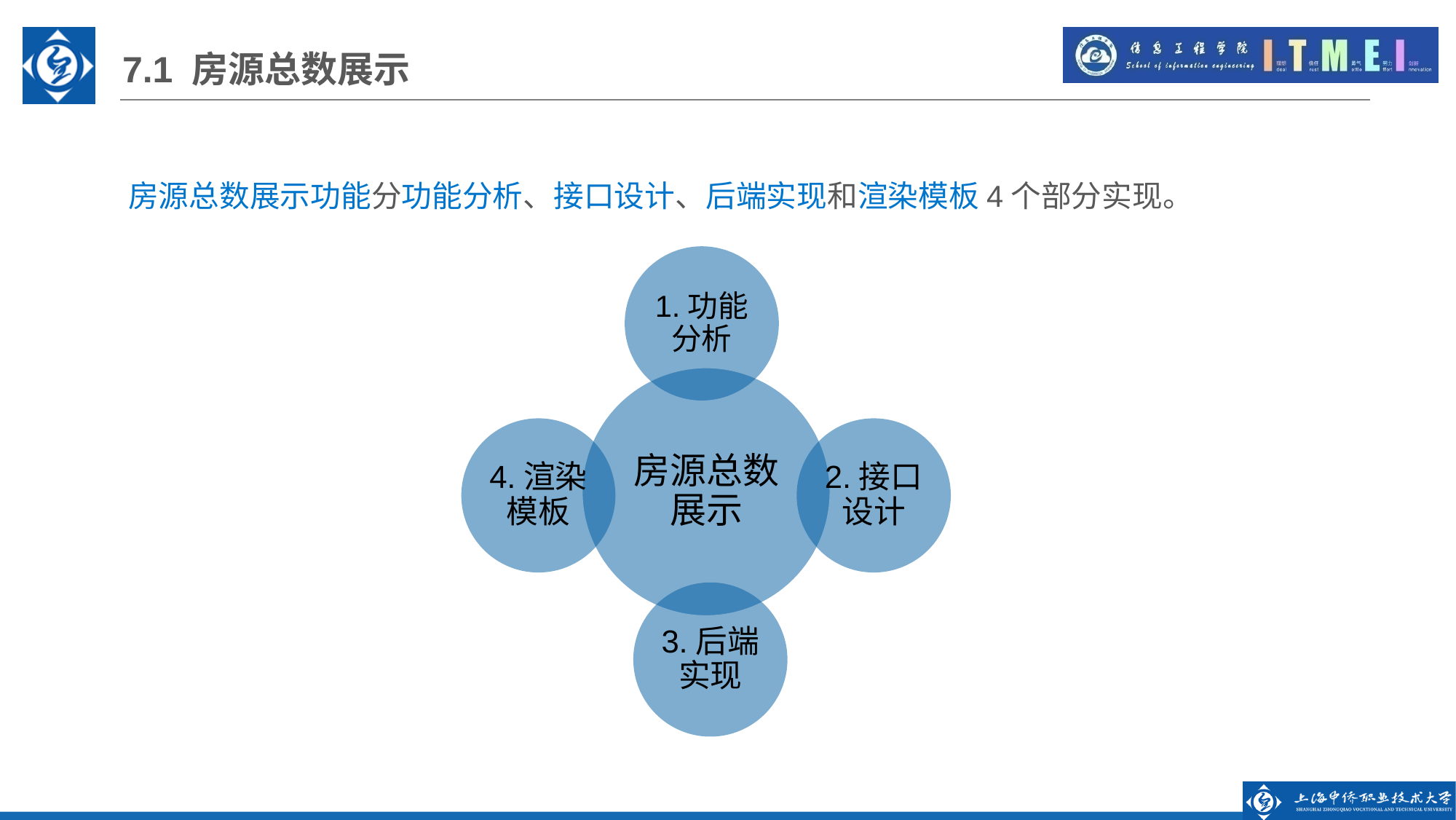

7.1 房源总数展示
房源总数展示功能分功能分析、接口设计、后端实现和渲染模板4个部分实现。
房源总数展示
1.功能分析
2.接口设计
3.后端实现
4.渲染模板